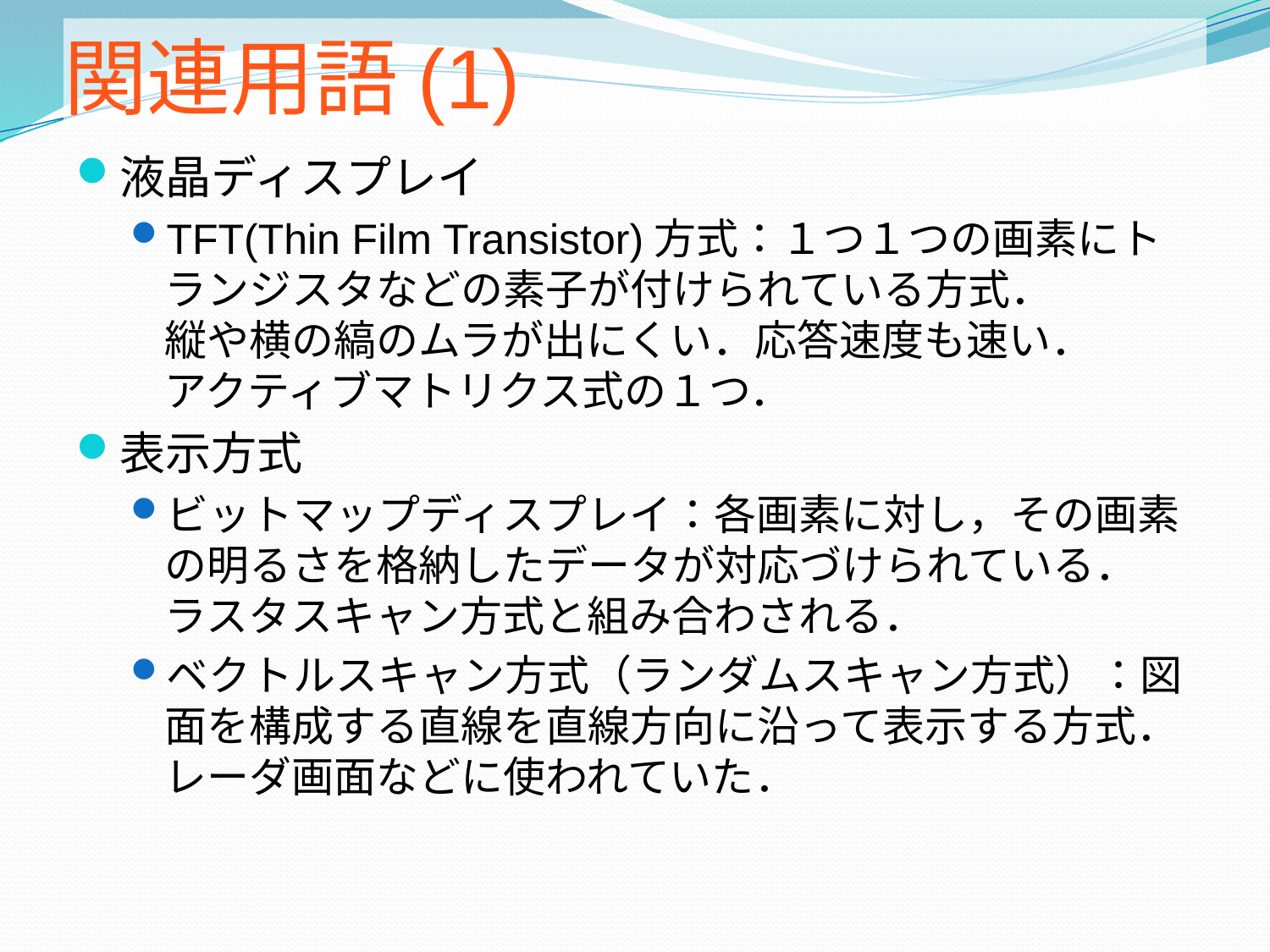

# 関連用語(1)
液晶ディスプレイ
TFT(Thin Film Transistor)方式：１つ１つの画素にトランジスタなどの素子が付けられている方式．
縦や横の縞のムラが出にくい．応答速度も速い．
アクティブマトリクス式の１つ．
表示方式
ビットマップディスプレイ：各画素に対し，その画素の明るさを格納したデータが対応づけられている．
ラスタスキャン方式と組み合わされる．
ベクトルスキャン方式（ランダムスキャン方式）：図面を構成する直線を直線方向に沿って表示する方式．
レーダ画面などに使われていた．